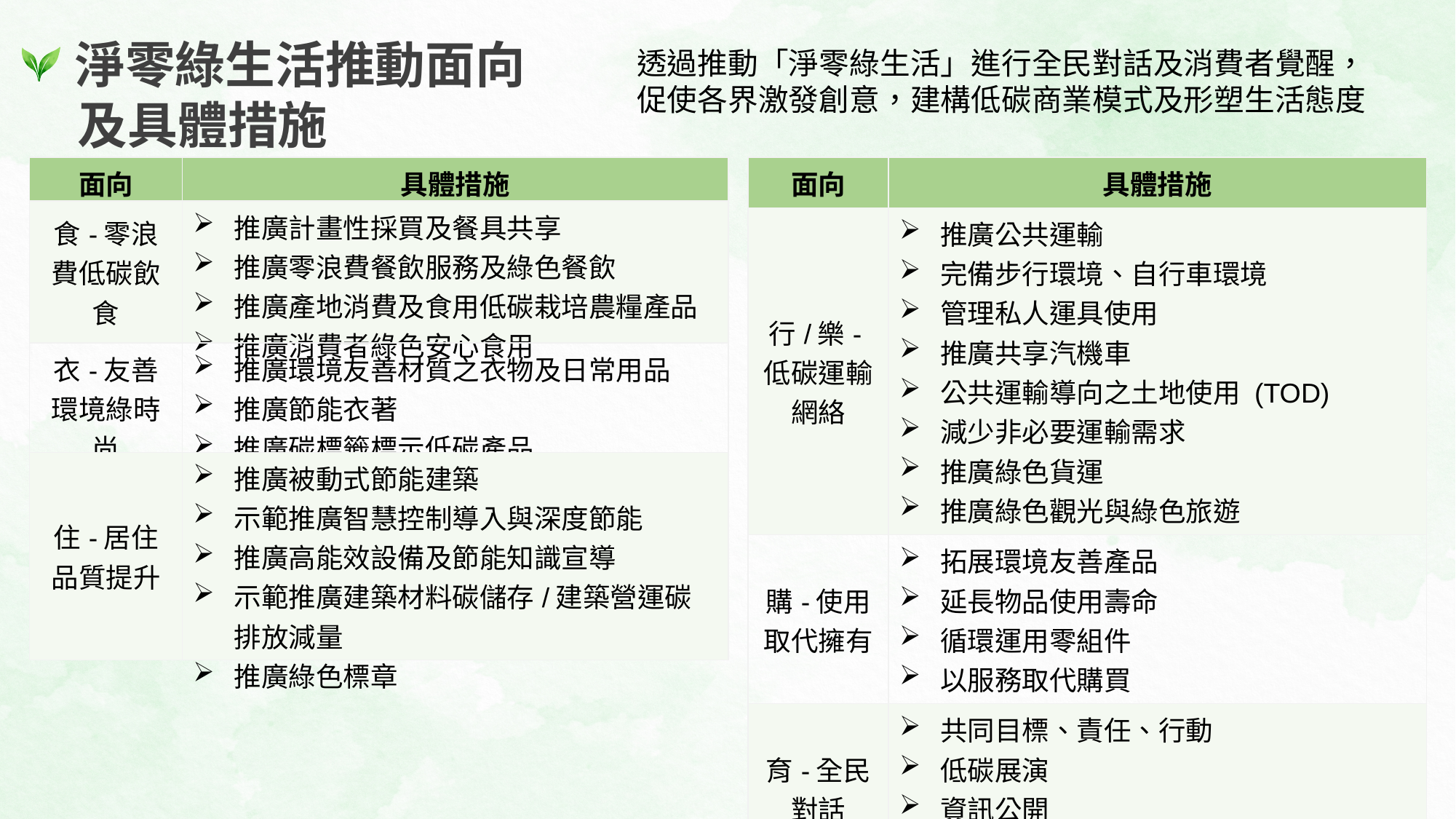

淨零綠生活推動面向
    及具體措施
透過推動「淨零綠生活」進行全民對話及消費者覺醒，促使各界激發創意，建構低碳商業模式及形塑生活態度
| 面向 | 具體措施 |
| --- | --- |
| 食-零浪費低碳飲食 | 推廣計畫性採買及餐具共享 推廣零浪費餐飲服務及綠色餐飲 推廣產地消費及食用低碳栽培農糧產品 推廣消費者綠色安心食用 |
| 衣-友善環境綠時尚 | 推廣環境友善材質之衣物及日常用品 推廣節能衣著 推廣碳標籤標示低碳產品 |
| 住-居住品質提升 | 推廣被動式節能建築 示範推廣智慧控制導入與深度節能 推廣高能效設備及節能知識宣導 示範推廣建築材料碳儲存/建築營運碳排放減量 推廣綠色標章 |
| 面向 | 具體措施 |
| --- | --- |
| 行/樂-低碳運輸網絡 | 推廣公共運輸 完備步行環境、自行車環境 管理私人運具使用 推廣共享汽機車 公共運輸導向之土地使用 (TOD) 減少非必要運輸需求 推廣綠色貨運 推廣綠色觀光與綠色旅遊 |
| 購-使用取代擁有 | 拓展環境友善產品 延長物品使用壽命 循環運用零組件 以服務取代購買 |
| 育-全民對話 | 共同目標、責任、行動 低碳展演 資訊公開 全民教育 |